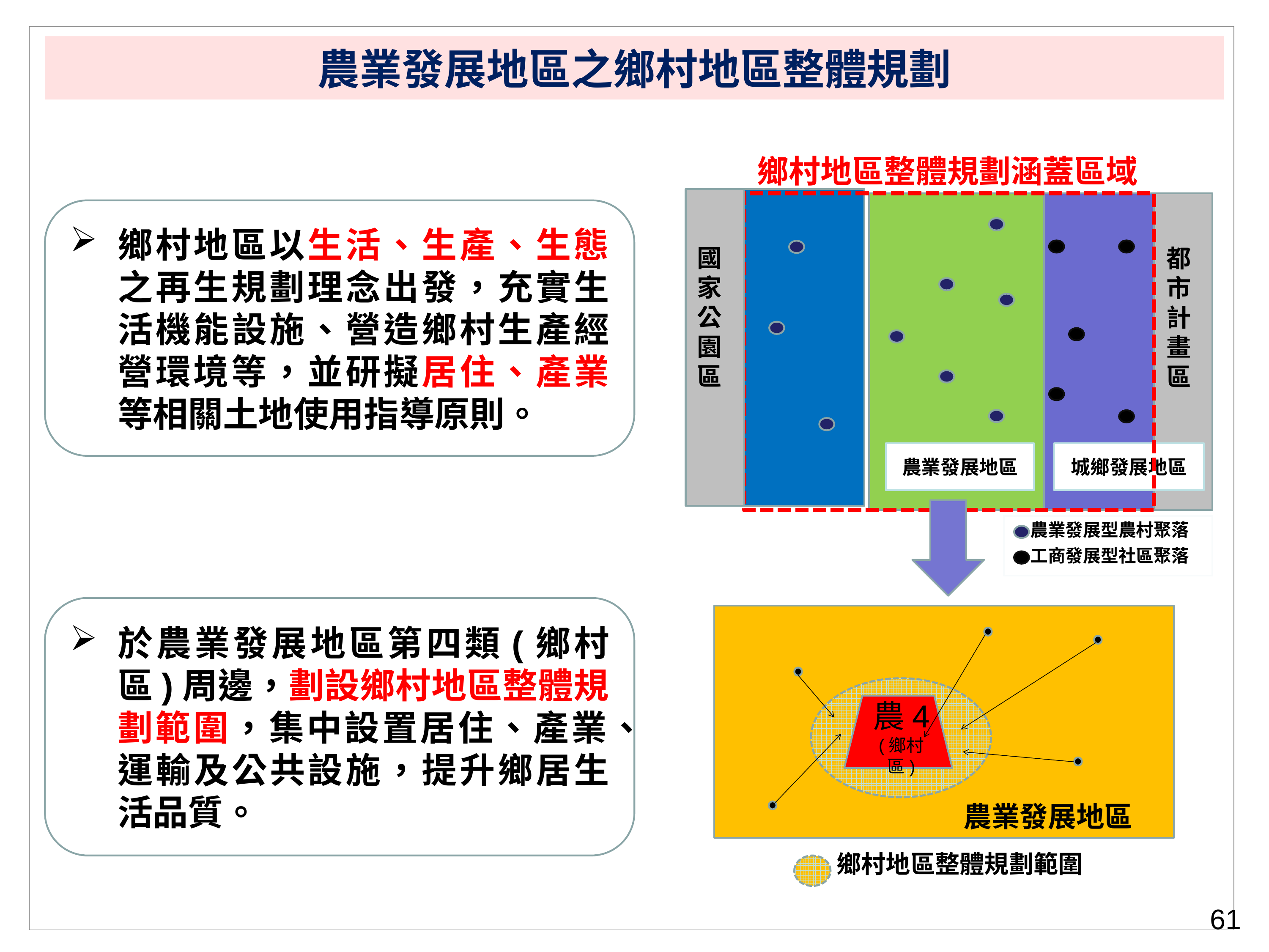

農業發展地區之鄉村地區整體規劃
鄉村地區整體規劃涵蓋區域

鄉村地區以生活、生產、生態之再生規劃理念出發，充實生活機能設施、營造鄉村生產經營環境等，並研擬居住、產業等相關土地使用指導原則。

國家公園區
都市計畫區

農業發展地區
城鄉發展地區

農業發展型農村聚落

工商發展型社區聚落

於農業發展地區第四類(鄉村區)周邊，劃設鄉村地區整體規劃範圍，集中設置居住、產業、運輸及公共設施，提升鄉居生活品質。

農4
(鄉村區)

農業發展地區

鄉村地區整體規劃範圍

61